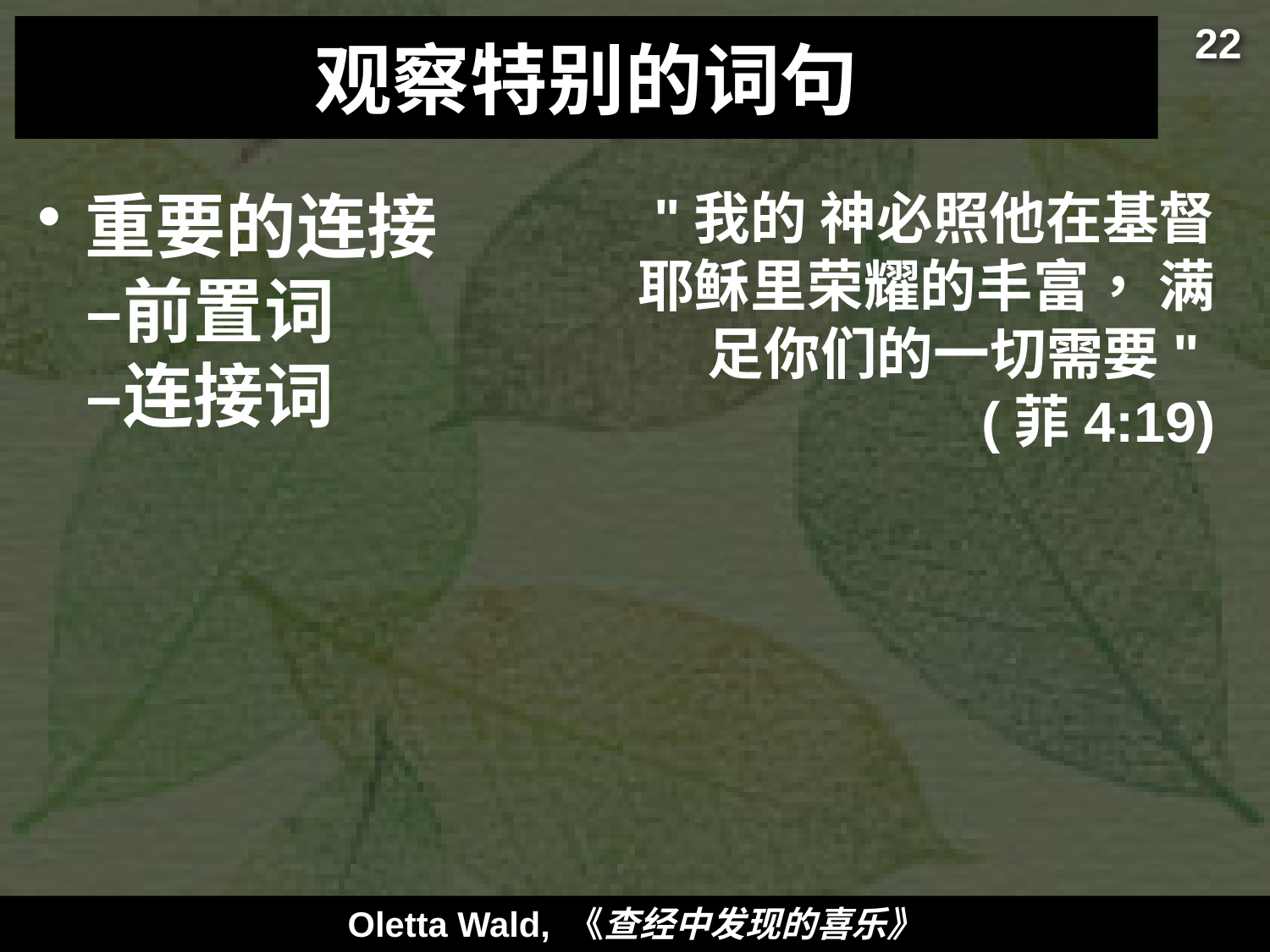

22
# 观察特别的词句
重要的连接
–前置词
–连接词
"我的 神必照他在基督耶稣里荣耀的丰富， 满足你们的一切需要"
(菲4:19)
Oletta Wald, 《查经中发现的喜乐》